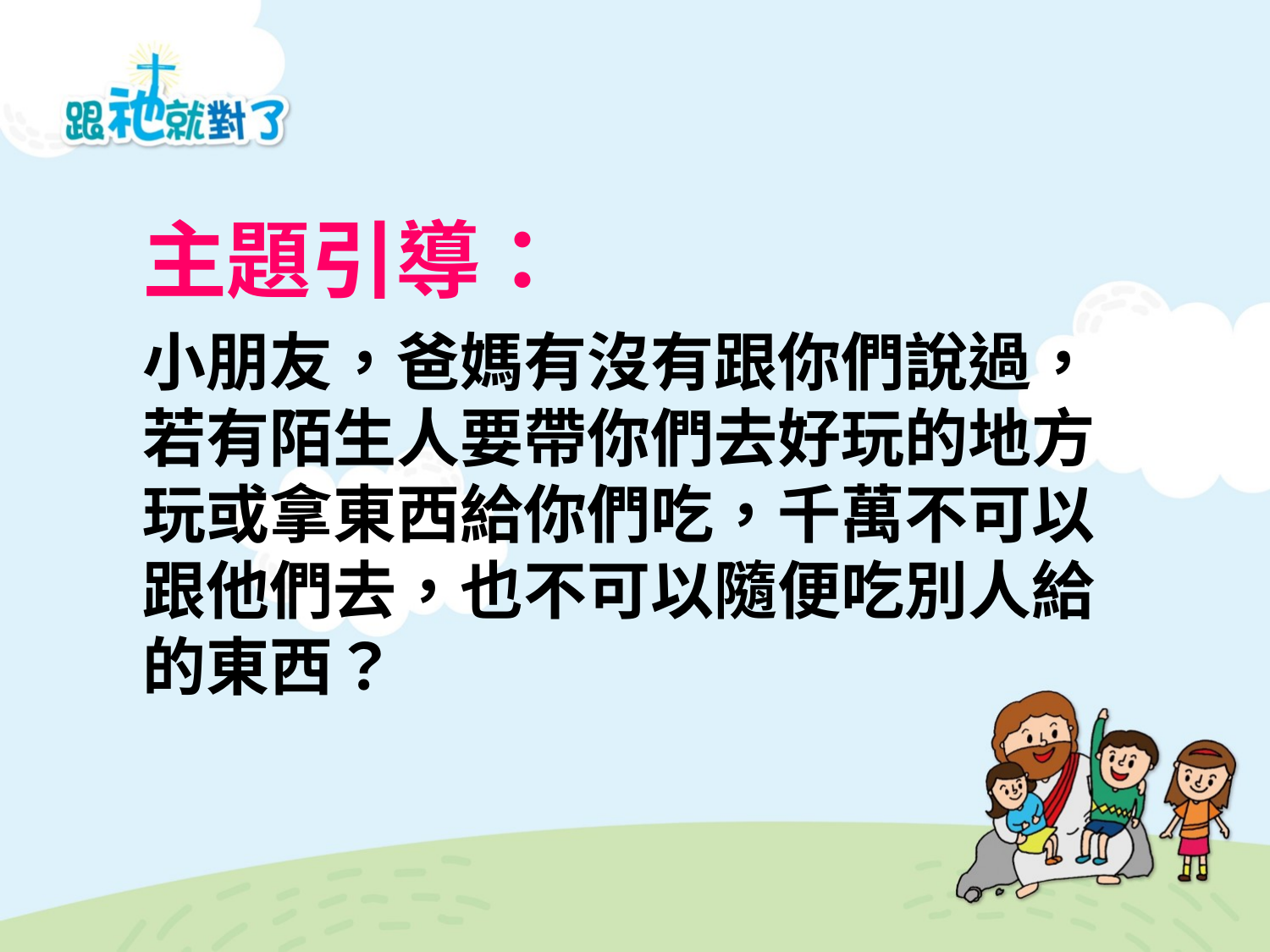

主題引導：
小朋友，爸媽有沒有跟你們說過，若有陌生人要帶你們去好玩的地方玩或拿東西給你們吃，千萬不可以跟他們去，也不可以隨便吃別人給的東西？